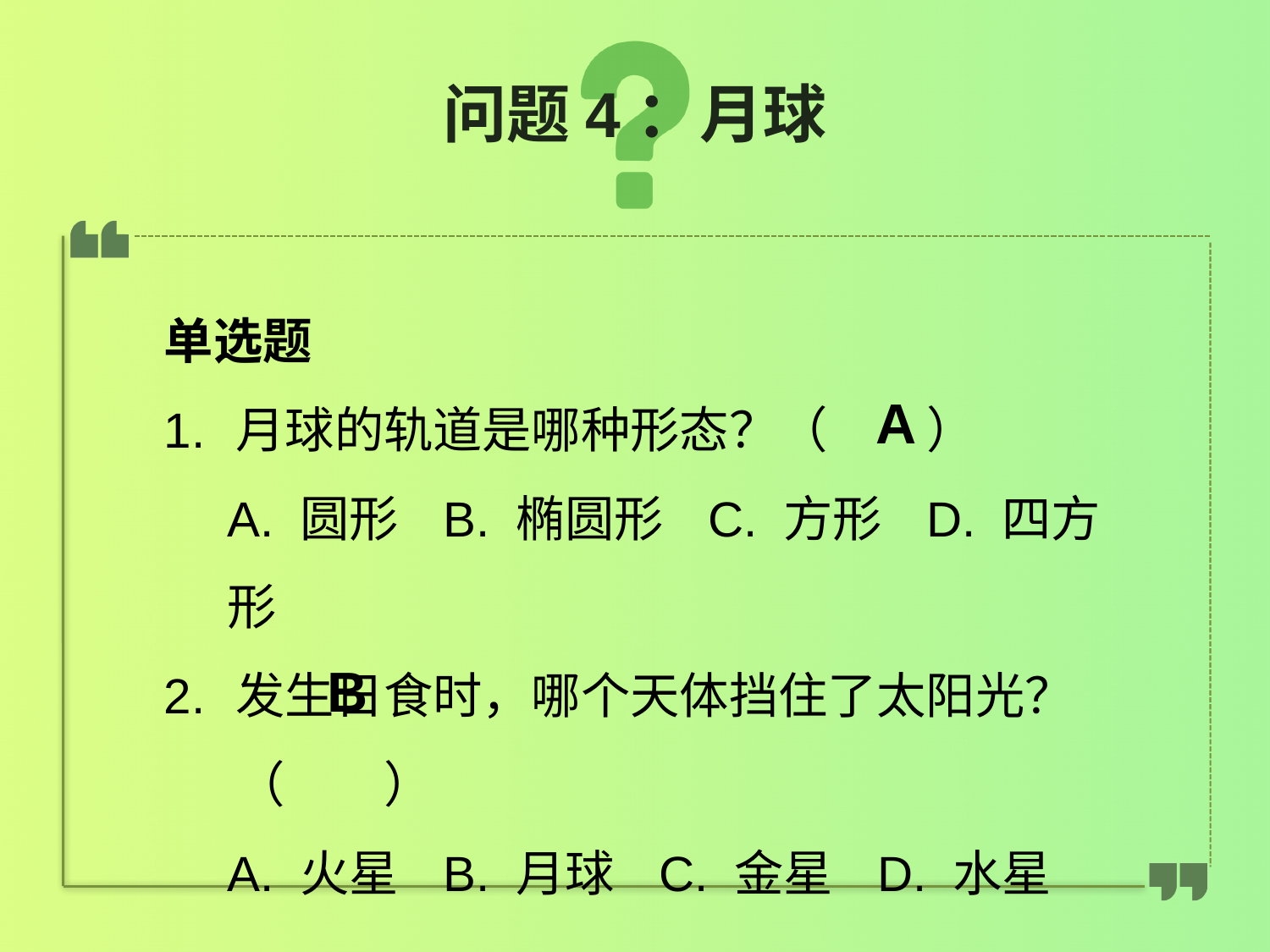

# 问题4：月球
单选题
月球的轨道是哪种形态？（         ）
A. 圆形   B. 椭圆形   C. 方形   D. 四方形
发生日食时，哪个天体挡住了太阳光？（         ）
A. 火星   B. 月球   C. 金星   D. 水星
A
B